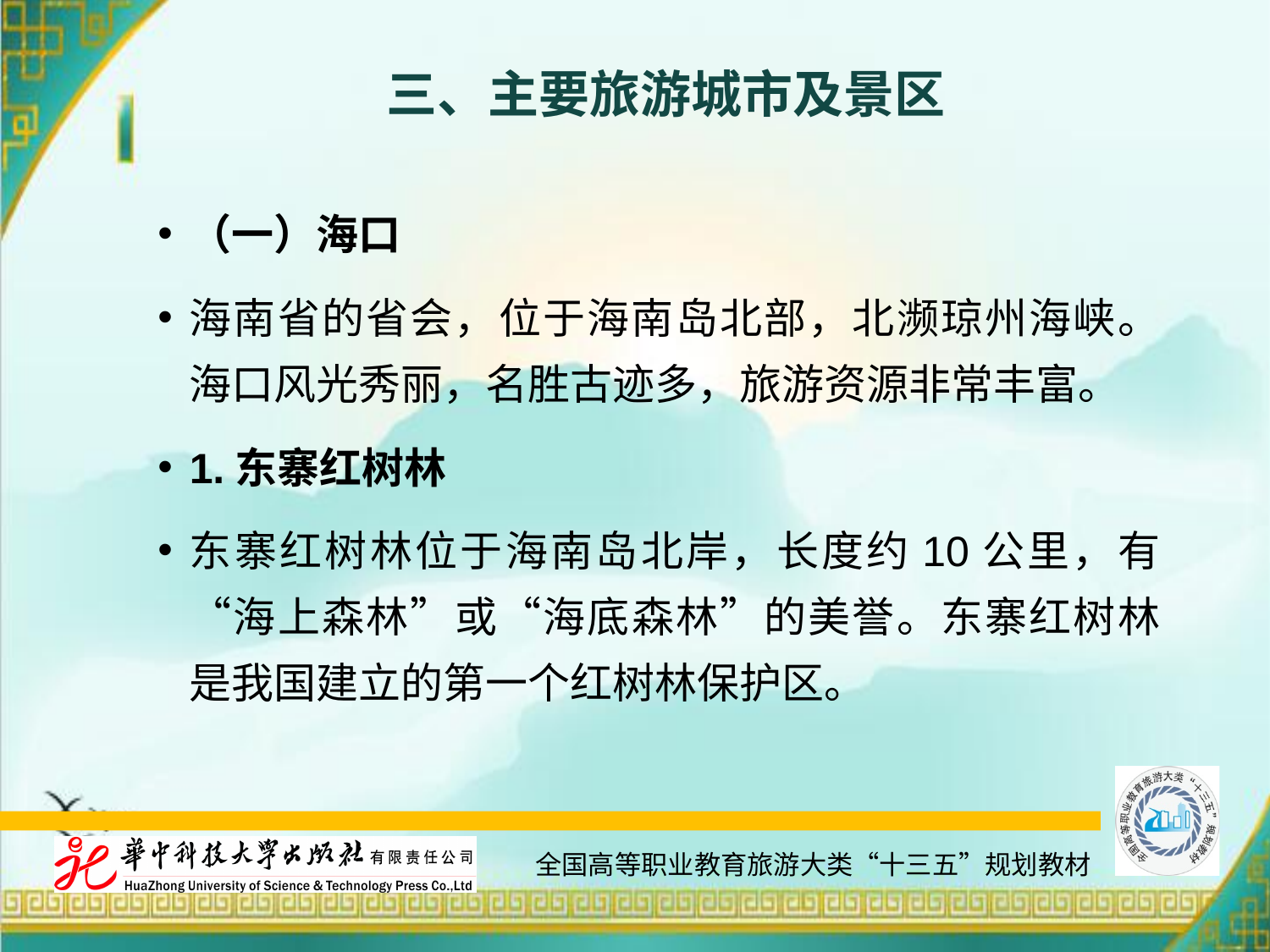

# 三、主要旅游城市及景区
（一）海口
海南省的省会，位于海南岛北部，北濒琼州海峡。海口风光秀丽，名胜古迹多，旅游资源非常丰富。
1.东寨红树林
东寨红树林位于海南岛北岸，长度约10公里，有“海上森林”或“海底森林”的美誉。东寨红树林是我国建立的第一个红树林保护区。